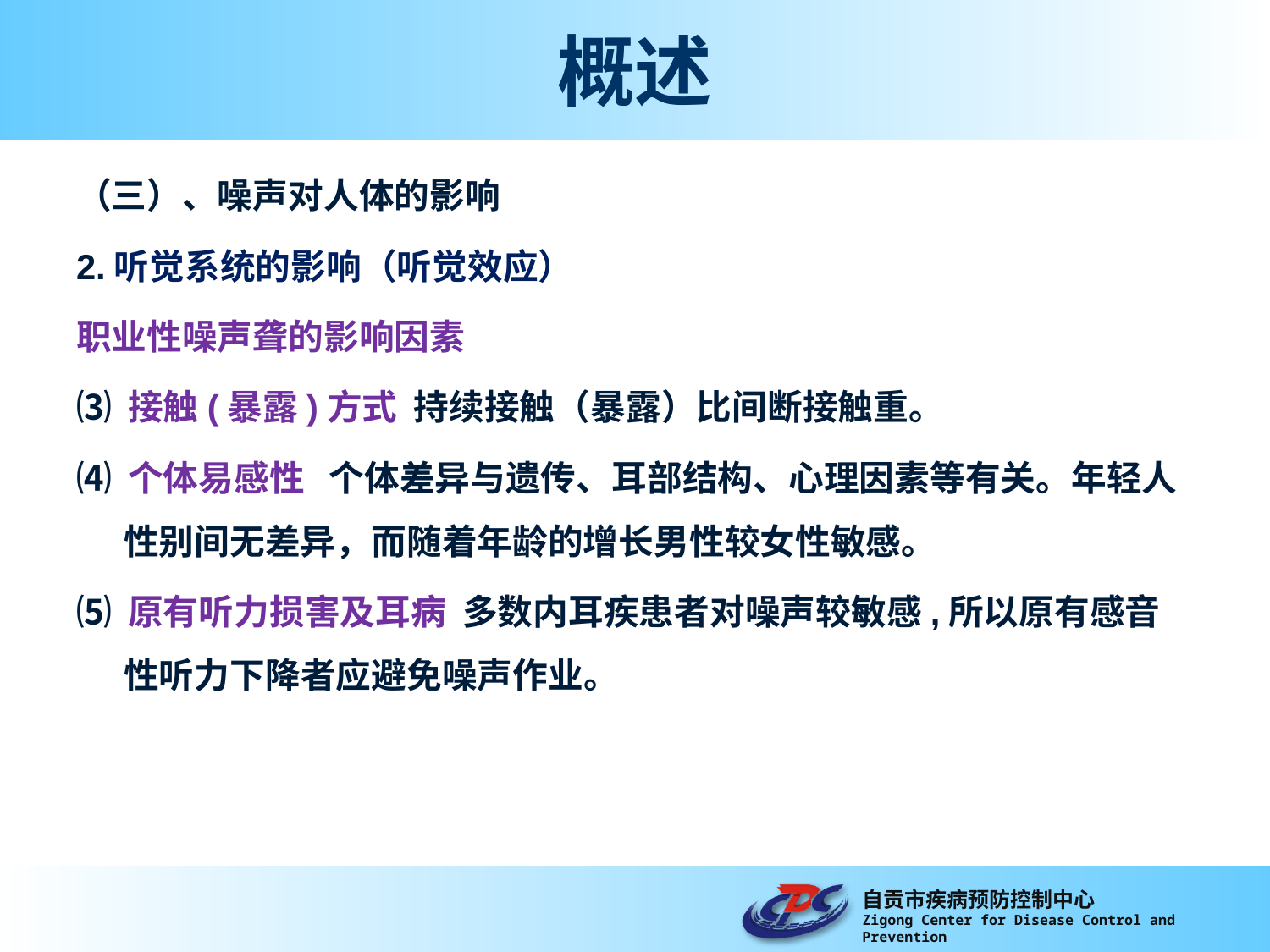

# 概述
（三）、噪声对人体的影响
2.听觉系统的影响（听觉效应）
职业性噪声聋的影响因素
⑶ 接触(暴露)方式  持续接触（暴露）比间断接触重。
⑷ 个体易感性   个体差异与遗传、耳部结构、心理因素等有关。年轻人性别间无差异，而随着年龄的增长男性较女性敏感。
⑸ 原有听力损害及耳病  多数内耳疾患者对噪声较敏感,所以原有感音性听力下降者应避免噪声作业。

50